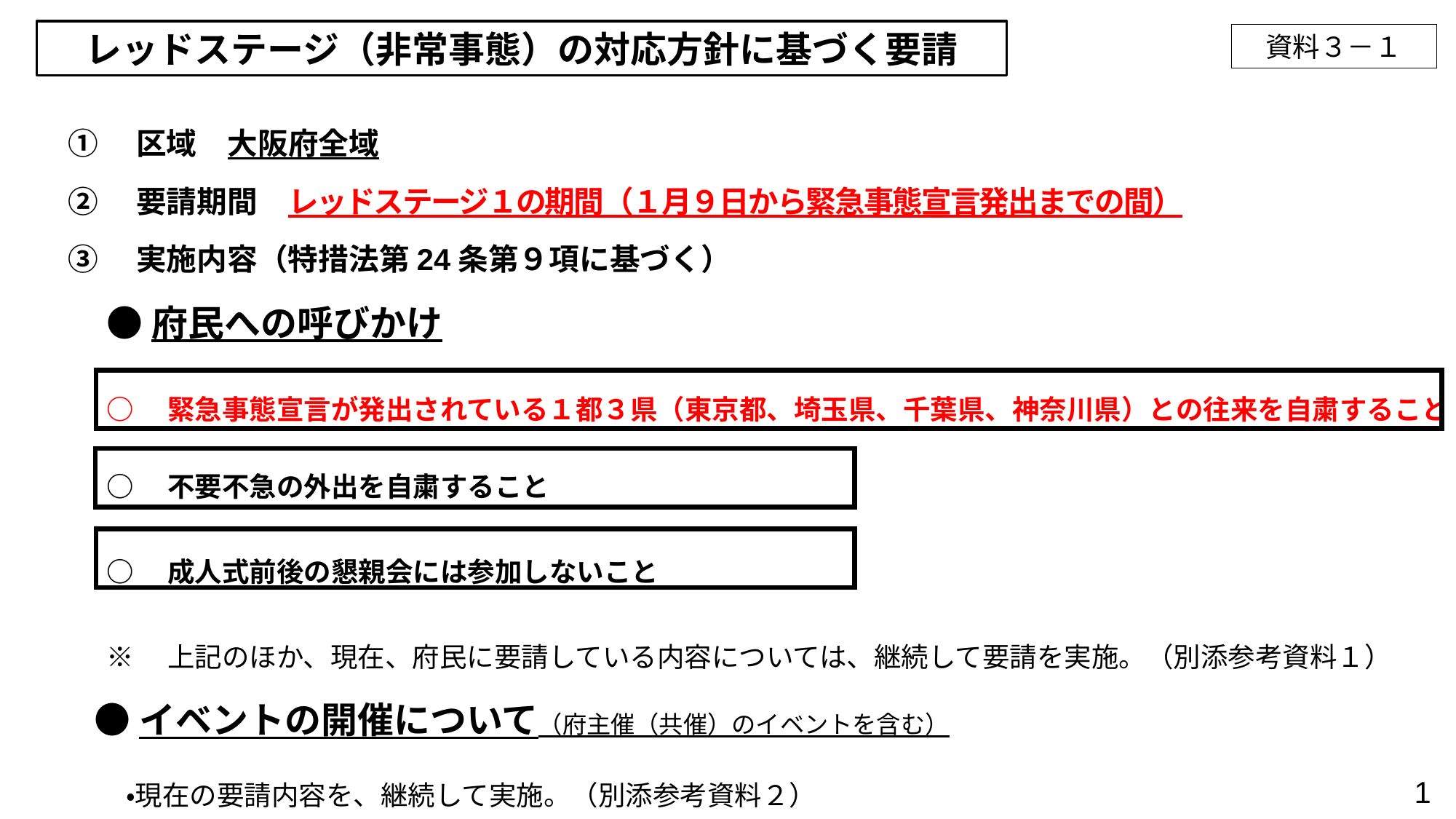

レッドステージ（非常事態）の対応方針に基づく要請
資料３－１
   ①　区域　大阪府全域
   ②　要請期間　レッドステージ１の期間（１月９日から緊急事態宣言発出までの間）
   ③　実施内容（特措法第24条第９項に基づく）
●府民への呼びかけ

○　緊急事態宣言が発出されている１都３県（東京都、埼玉県、千葉県、神奈川県）との往来を自粛すること

○　不要不急の外出を自粛すること

○　成人式前後の懇親会には参加しないこと

※　上記のほか、現在、府民に要請している内容については、継続して要請を実施。（別添参考資料１）

●イベントの開催について（府主催（共催）のイベントを含む）
・現在の要請内容を、継続して実施。（別添参考資料２）
1